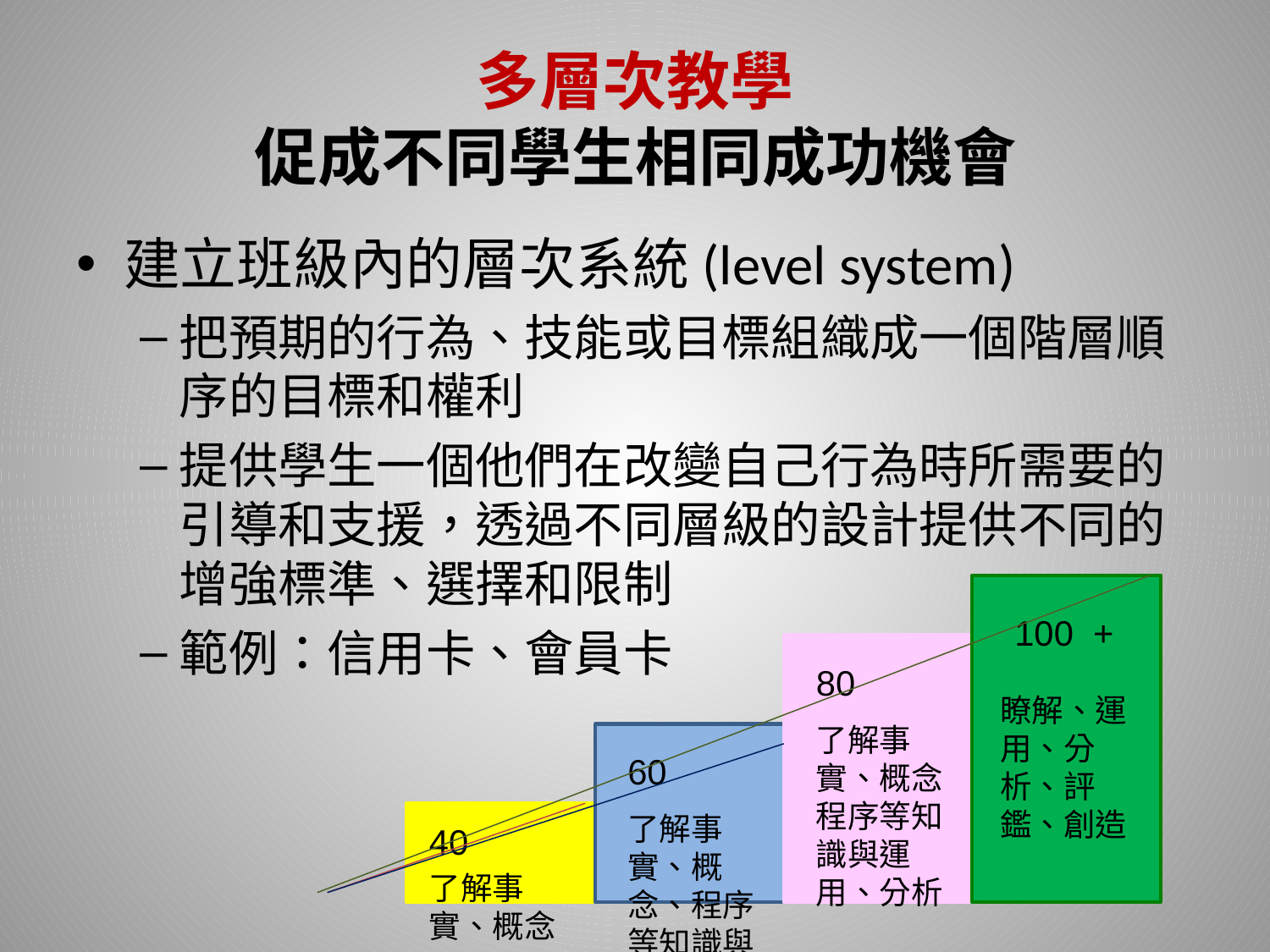

# 多層次教學 促成不同學生相同成功機會
建立班級內的層次系統(level system)
把預期的行為、技能或目標組織成一個階層順序的目標和權利
提供學生一個他們在改變自己行為時所需要的引導和支援，透過不同層級的設計提供不同的增強標準、選擇和限制
範例：信用卡、會員卡

100  +

80
瞭解、運用、分析、評鑑、創造
了解事實、概念程序等知識與運用、分析

60

了解事實、概念、程序等知識與運用
40
了解事實、概念